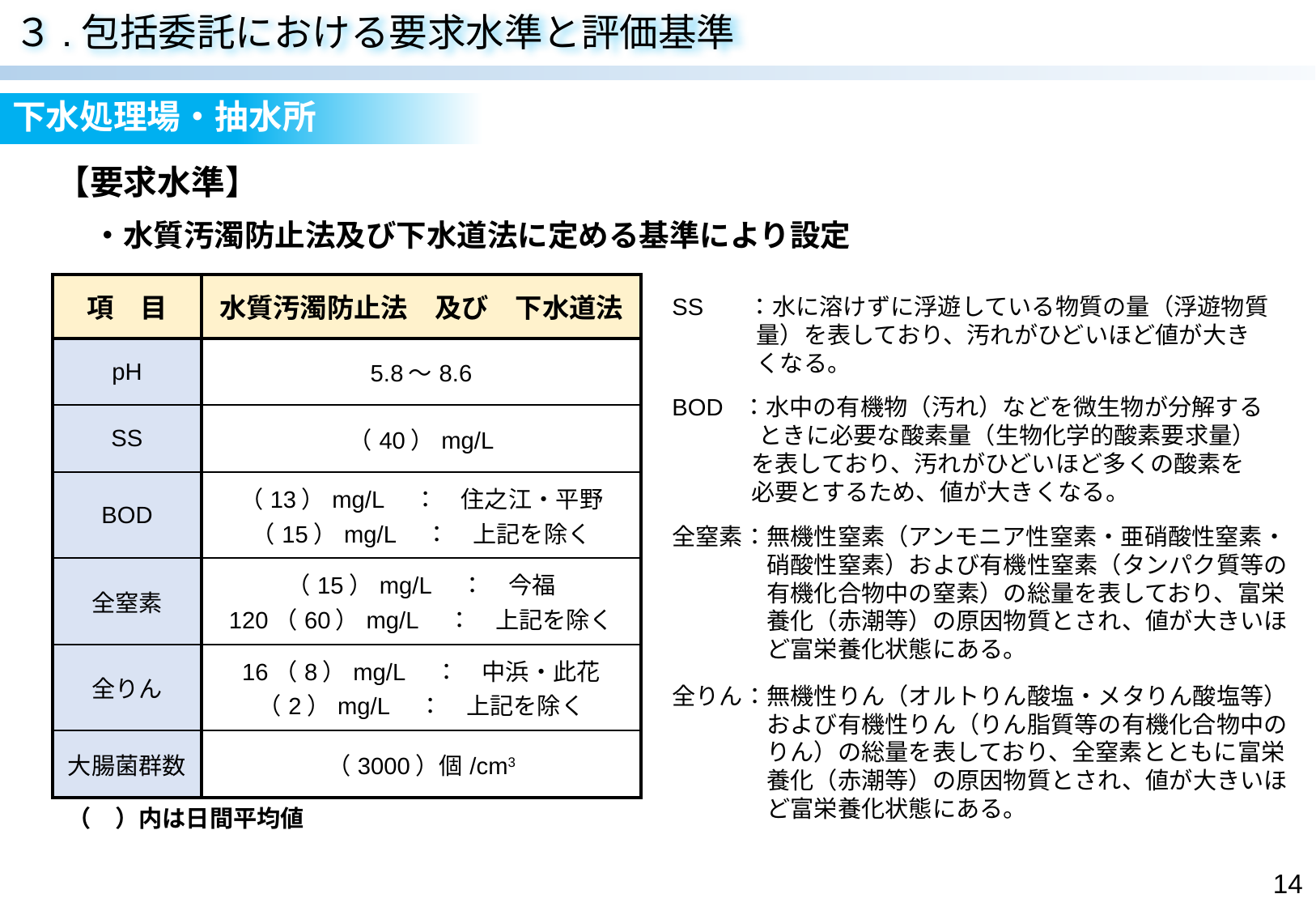

３.包括委託における要求水準と評価基準
下水処理場・抽水所
【要求水準】
・水質汚濁防止法及び下水道法に定める基準により設定
| 項　目 | 水質汚濁防止法　及び　下水道法 |
| --- | --- |
| pH | 5.8～8.6 |
| SS | （40）mg/L |
| BOD | （13）mg/L　：　住之江・平野 （15）mg/L　：　上記を除く |
| 全窒素 | （15）mg/L　：　今福 120（60）mg/L　：　上記を除く |
| 全りん | 16（8）mg/L　：　中浜・此花 （2）mg/L　：　上記を除く |
| 大腸菌群数 | （3000）個/cm3 |
SS　   ：水に溶けずに浮遊している物質の量（浮遊物質
               量）を表しており、汚れがひどいほど値が大き
               くなる。
BOD  ：水中の有機物（汚れ）などを微生物が分解する
　　　   ときに必要な酸素量（生物化学的酸素要求量）
              を表しており、汚れがひどいほど多くの酸素を
              必要とするため、値が大きくなる。
全窒素：無機性窒素（アンモニア性窒素・亜硝酸性窒素・
　　　　硝酸性窒素）および有機性窒素（タンパク質等の
　　　　有機化合物中の窒素）の総量を表しており、富栄
　　　　養化（赤潮等）の原因物質とされ、値が大きいほ
　　　　ど富栄養化状態にある。
全りん：無機性りん（オルトりん酸塩・メタりん酸塩等）
　　　　および有機性りん（りん脂質等の有機化合物中の
　　　　りん）の総量を表しており、全窒素とともに富栄
　　　　養化（赤潮等）の原因物質とされ、値が大きいほ
　　　　ど富栄養化状態にある。
（　）内は日間平均値
14